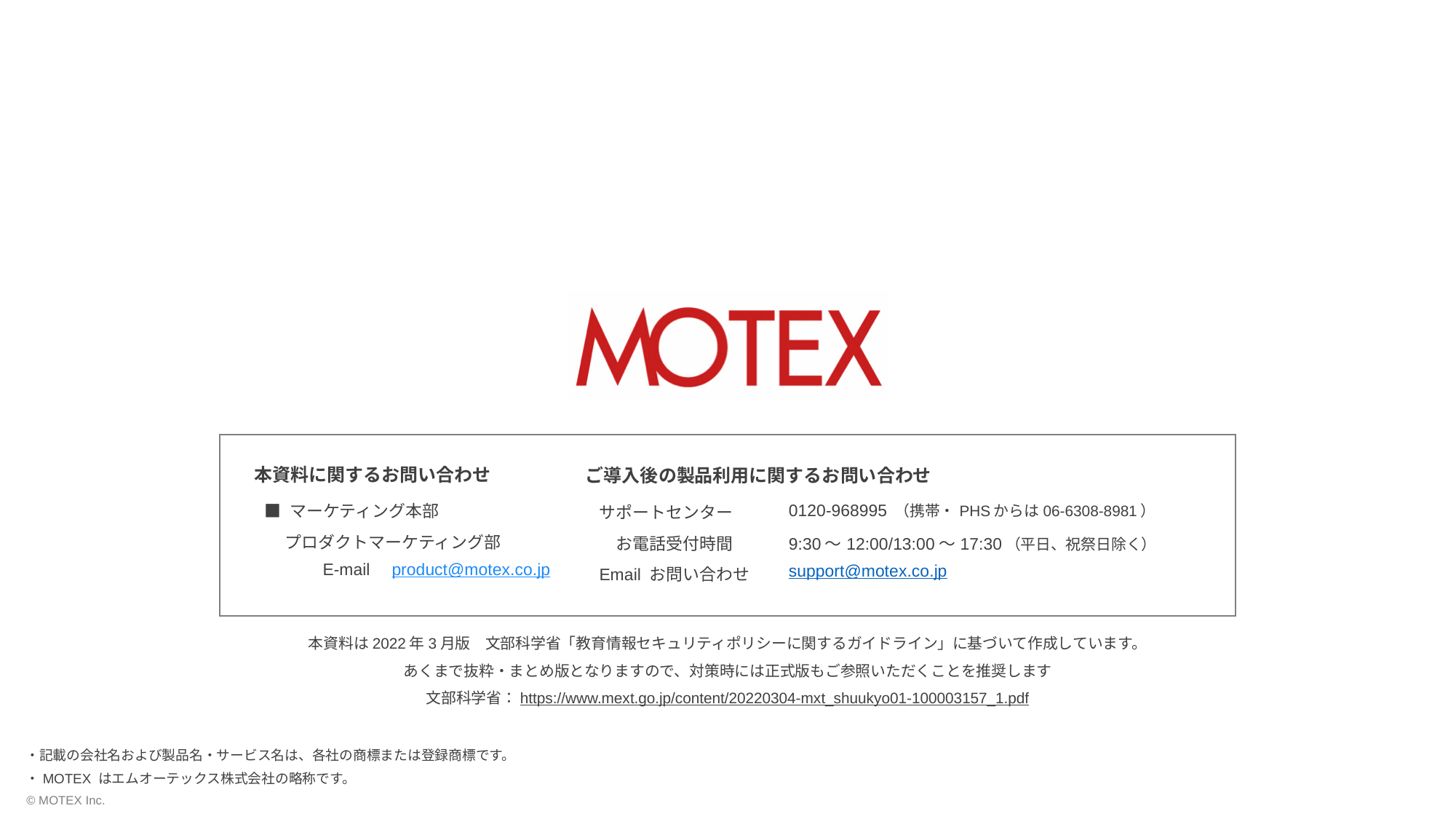

本資料は2022年3月版　文部科学省「教育情報セキュリティポリシーに関するガイドライン」に基づいて作成しています。
あくまで抜粋・まとめ版となりますので、対策時には正式版もご参照いただくことを推奨します
文部科学省：https://www.mext.go.jp/content/20220304-mxt_shuukyo01-100003157_1.pdf